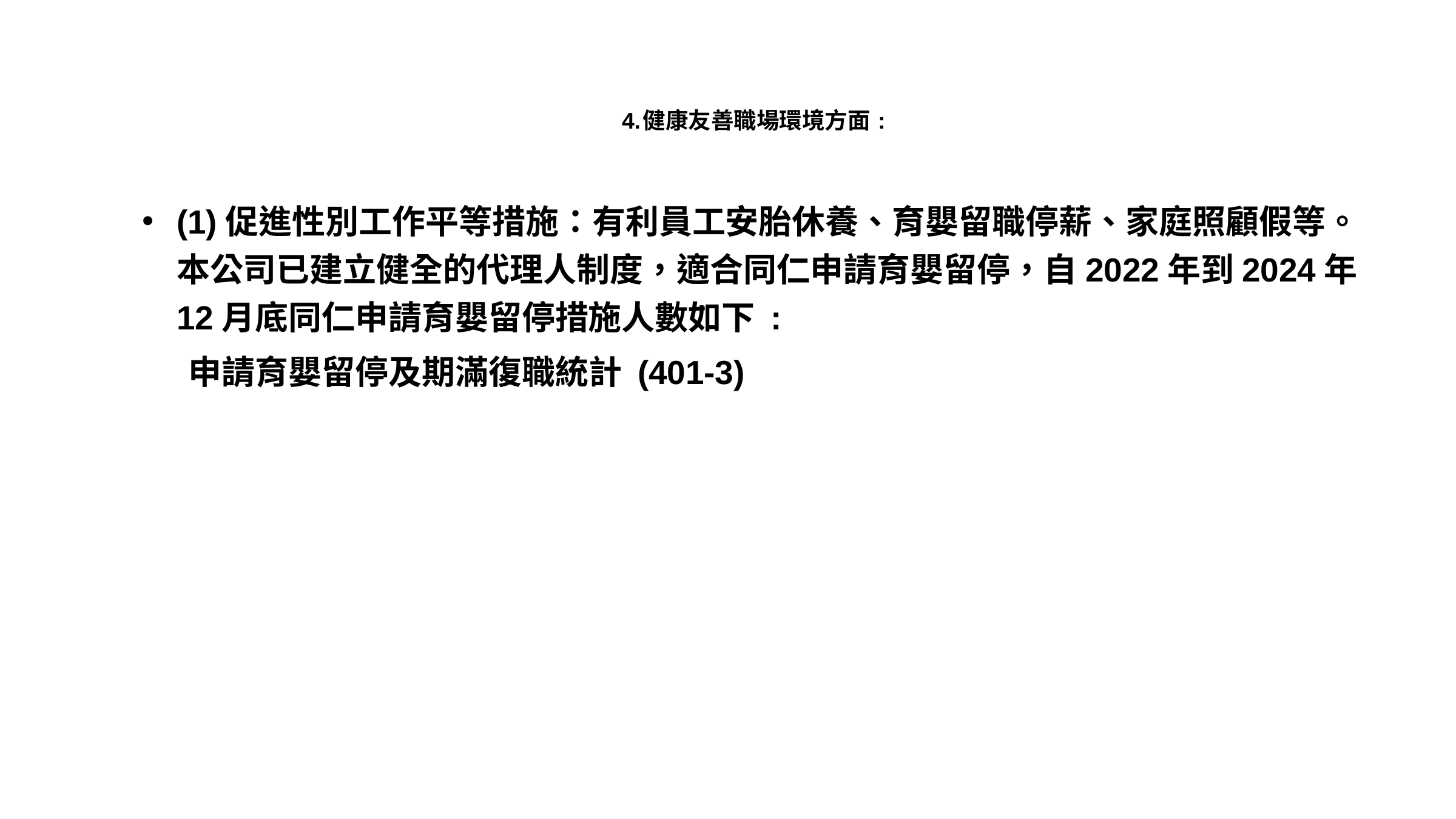

4.健康友善職場環境方面 :
(1)促進性別工作平等措施：有利員工安胎休養、育嬰留職停薪、家庭照顧假等。本公司已建立健全的代理人制度，適合同仁申請育嬰留停，自2022年到2024年12月底同仁申請育嬰留停措施人數如下 :
     申請育嬰留停及期滿復職統計 (401-3)